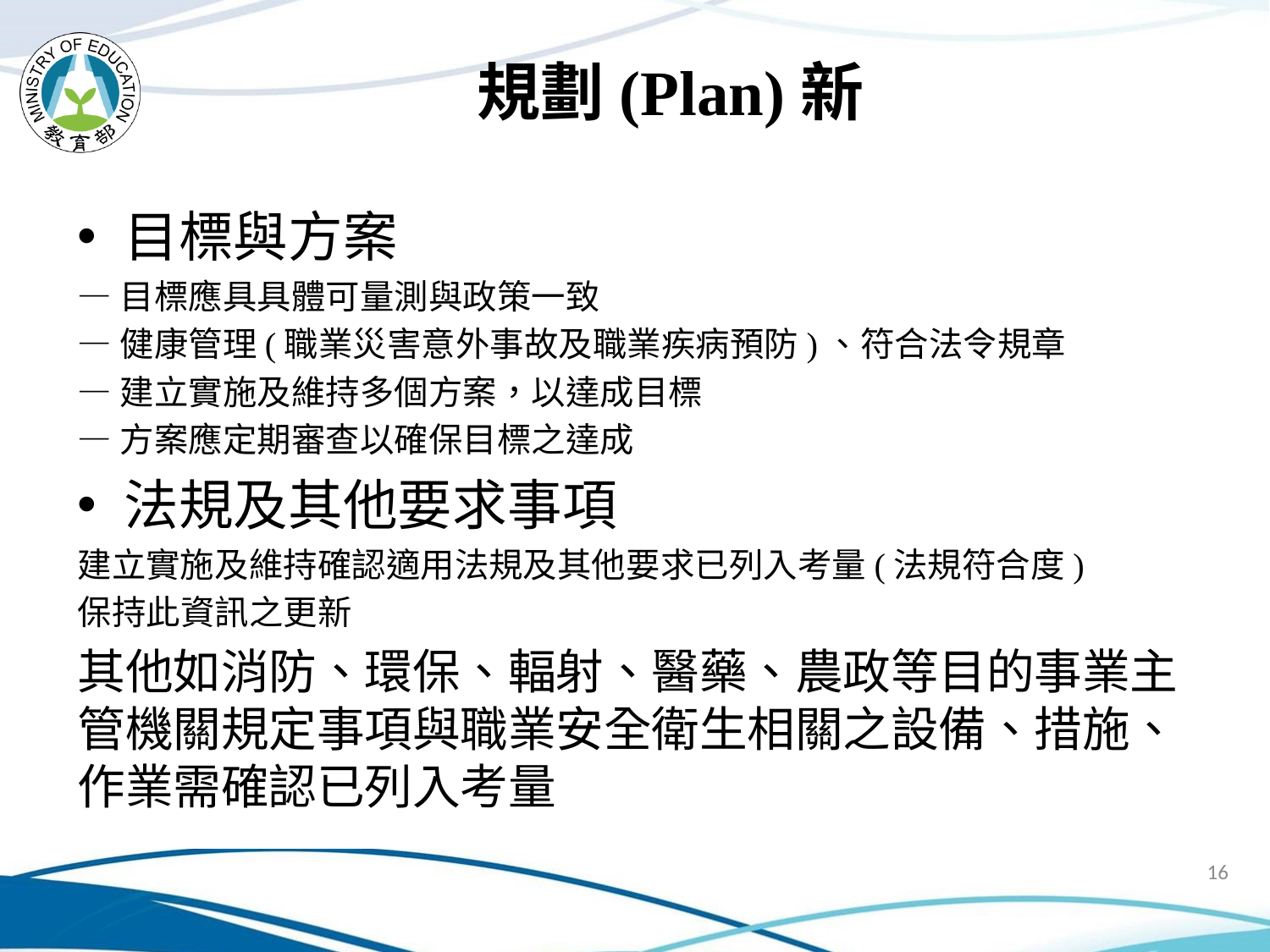

# 規劃(Plan)新
目標與方案
—目標應具具體可量測與政策一致
—健康管理(職業災害意外事故及職業疾病預防)、符合法令規章
—建立實施及維持多個方案，以達成目標
—方案應定期審查以確保目標之達成
法規及其他要求事項
建立實施及維持確認適用法規及其他要求已列入考量(法規符合度)
保持此資訊之更新
其他如消防、環保、輻射、醫藥、農政等目的事業主管機關規定事項與職業安全衛生相關之設備、措施、作業需確認已列入考量

16